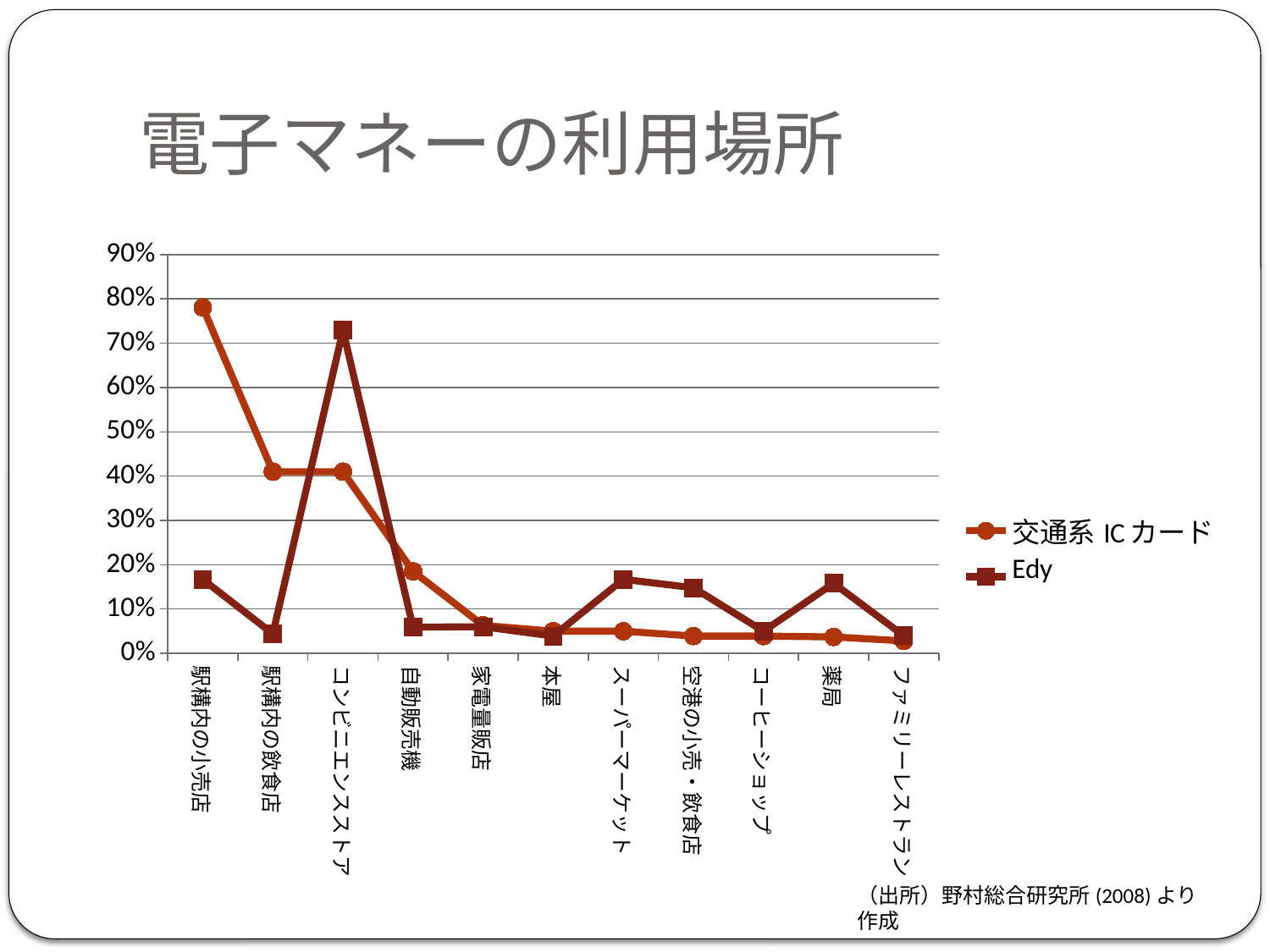

# 電子マネーの利用場所

### Chart

| Category | 交通系ICカード | Edy |
|---|---|---|
| 駅構内の小売店 | 0.7809999999999999 | 0.167 |
| 駅構内の飲食店 | 0.4100000000000003 | 0.04400000000000003 |
| コンビニエンスストア | 0.4100000000000003 | 0.7290000000000006 |
| 自動販売機 | 0.18500000000000036 | 0.059000000000000136 |
| 家電量販店 | 0.063 | 0.06000000000000003 |
| 本屋 | 0.05 | 0.039000000000000014 |
| スーパーマーケット | 0.05 | 0.167 |
| 空港の小売・飲食店 | 0.039000000000000014 | 0.14800000000000021 |
| コーヒーショップ | 0.039000000000000014 | 0.05 |
| 薬局 | 0.03700000000000001 | 0.1580000000000004 |
| ファミリーレストラン | 0.028 | 0.04000000000000002 |
（出所）野村総合研究所(2008)より作成